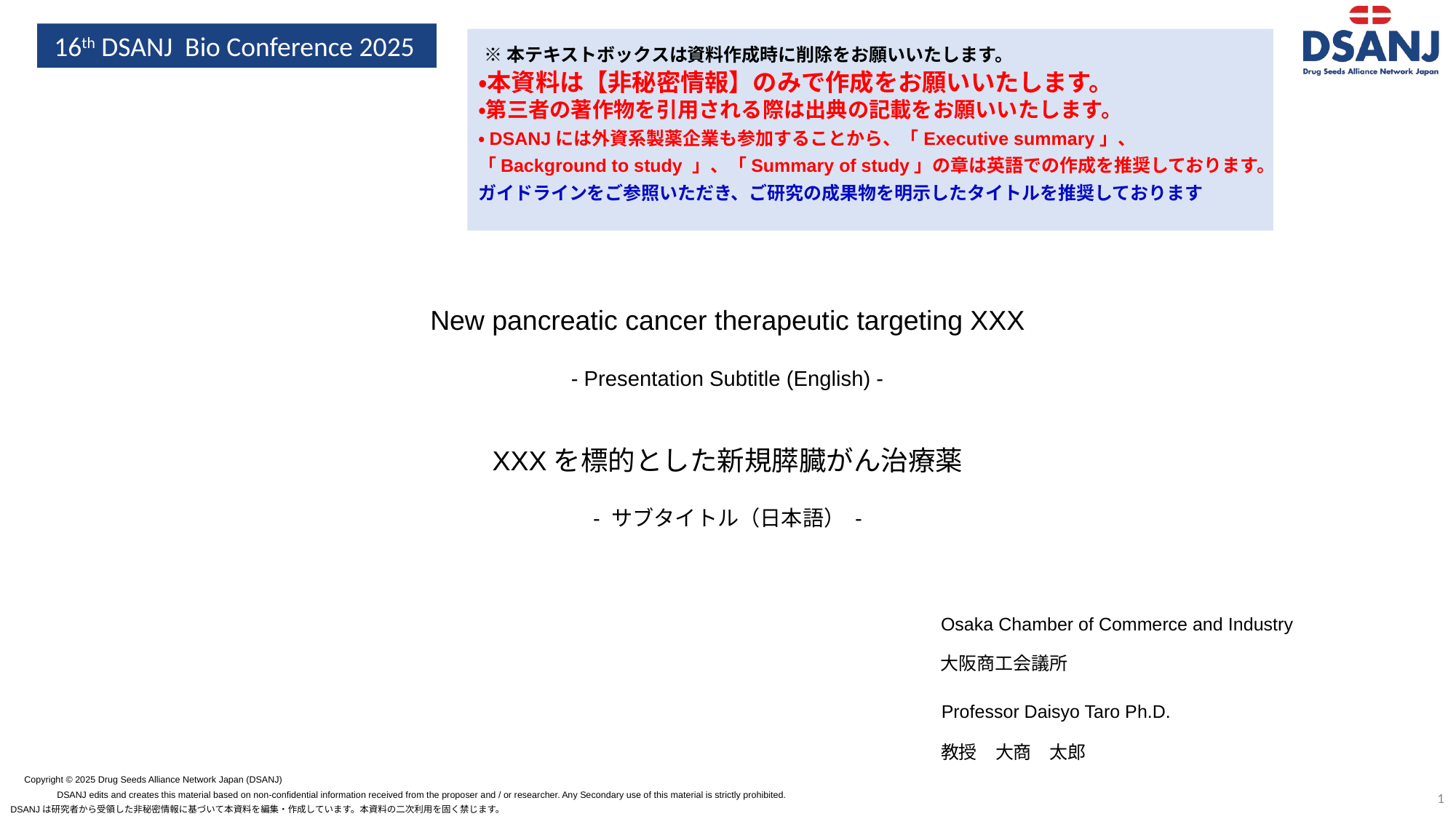

16th DSANJ  Bio Conference 2025
 ※本テキストボックスは資料作成時に削除をお願いいたします。
・本資料は【非秘密情報】のみで作成をお願いいたします。
・第三者の著作物を引用される際は出典の記載をお願いいたします。
・DSANJには外資系製薬企業も参加することから、「Executive summary」、「Background to study 」、「Summary of study」の章は英語での作成を推奨しております。
ガイドラインをご参照いただき、ご研究の成果物を明示したタイトルを推奨しております

New pancreatic cancer therapeutic targeting XXX
- Presentation Subtitle (English) -
XXXを標的とした新規膵臓がん治療薬
- サブタイトル（日本語） -
Osaka Chamber of Commerce and Industry
大阪商工会議所
Professor Daisyo Taro Ph.D.
教授　大商　太郎
Copyright © 2025 Drug Seeds Alliance Network Japan (DSANJ)
DSANJ edits and creates this material based on non-confidential information received from the proposer and / or researcher. Any Secondary use of this material is strictly prohibited.
DSANJは研究者から受領した非秘密情報に基づいて本資料を編集・作成しています。本資料の二次利用を固く禁じます。
1